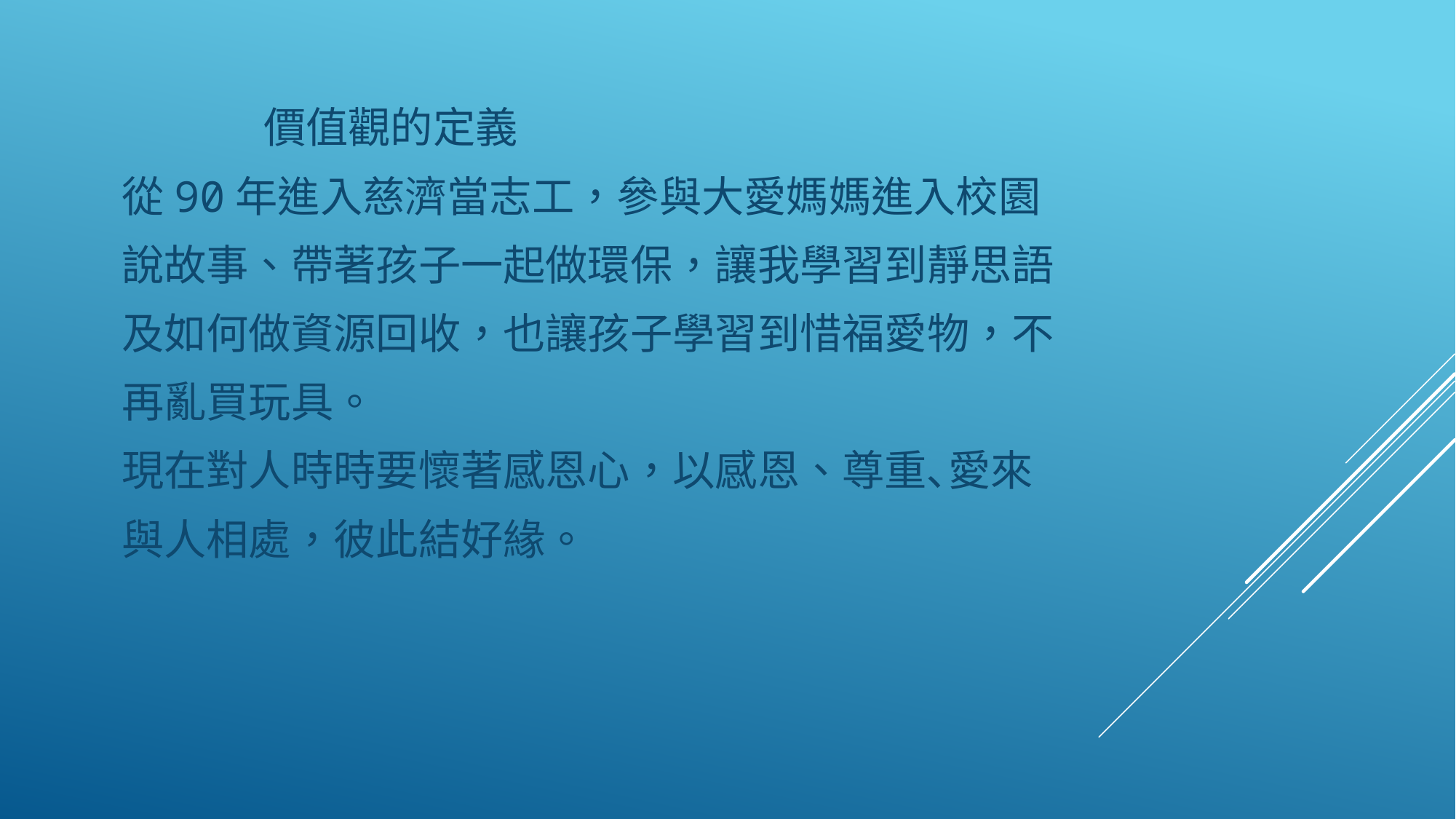

價值觀的定義
  從90年進入慈濟當志工，參與大愛媽媽進入校園
  說故事、帶著孩子一起做環保，讓我學習到靜思語
  及如何做資源回收，也讓孩子學習到惜福愛物，不
  再亂買玩具。
  現在對人時時要懷著感恩心，以感恩、尊重､愛來
  與人相處，彼此結好緣。

#